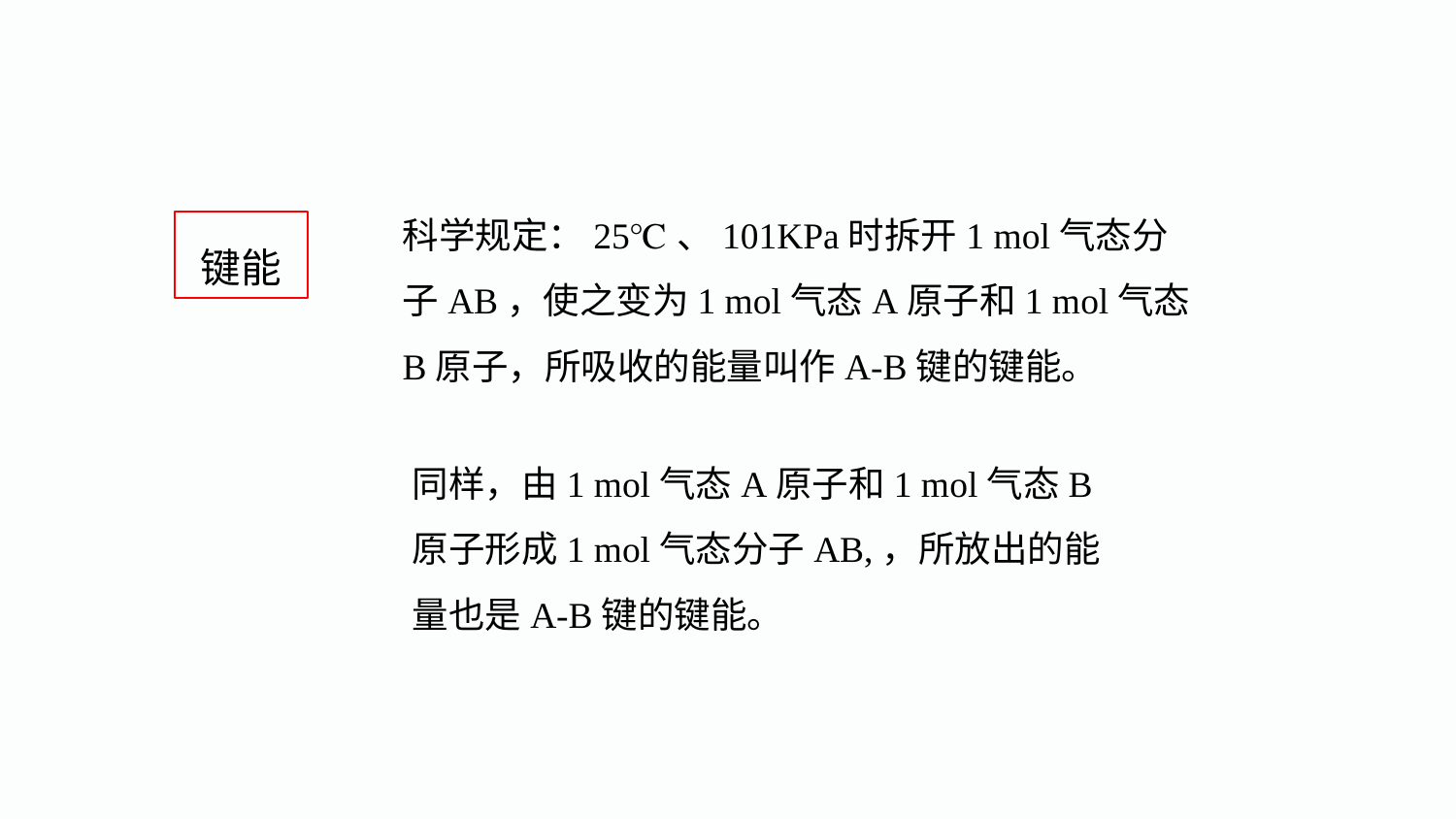

科学规定：25℃、101KPa时拆开1 mol气态分子AB，使之变为1 mol气态A原子和1 mol气态B原子，所吸收的能量叫作A-B键的键能。
键能
同样，由1 mol气态A原子和1 mol气态B原子形成1 mol气态分子AB,，所放出的能量也是A-B键的键能。